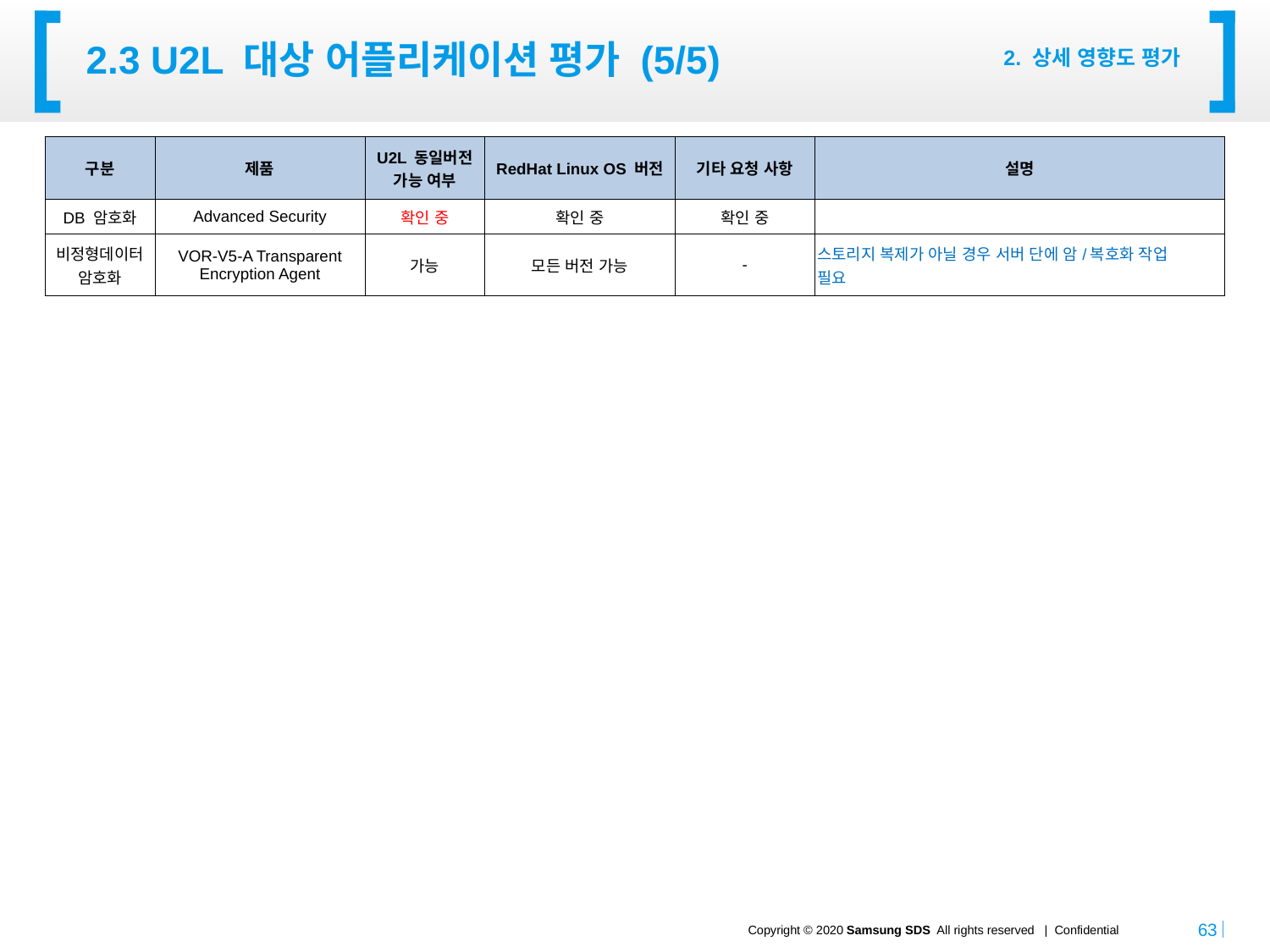

# 2.3 U2L 대상 어플리케이션 평가 (5/5)
2. 상세 영향도 평가
| 구분 | 제품 | U2L 동일버전 가능 여부 | RedHat Linux OS 버전 | 기타 요청 사항 | 설명 |
| --- | --- | --- | --- | --- | --- |
| DB 암호화 | Advanced Security | 확인 중 | 확인 중 | 확인 중 |  |
| 비정형데이터 암호화 | VOR-V5-A Transparent Encryption Agent | 가능 | 모든 버전 가능 | - | 스토리지 복제가 아닐 경우 서버 단에 암/복호화 작업 필요 |